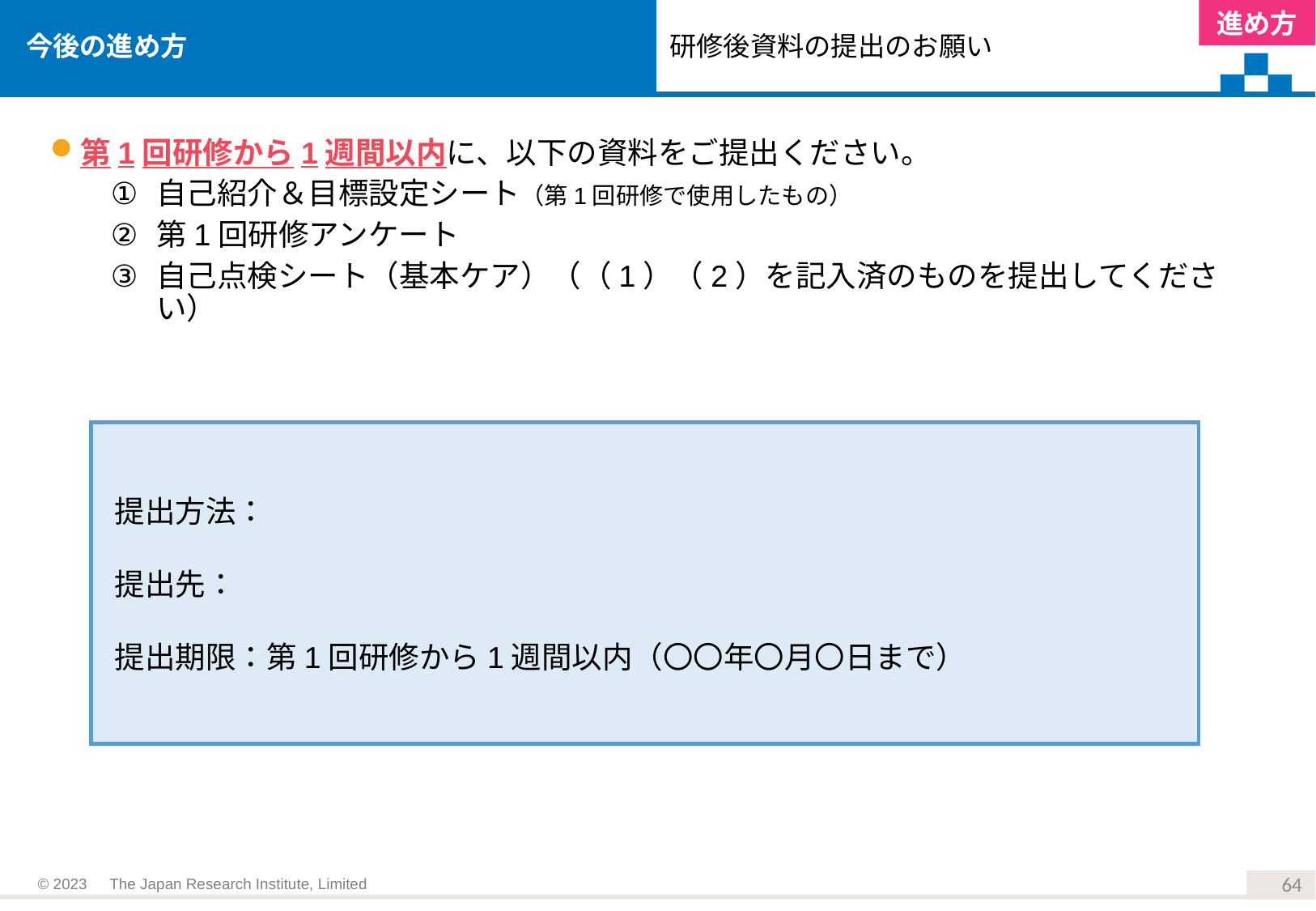

# 今後の進め方
進め方
研修後資料の提出のお願い
第1回研修から1週間以内に、以下の資料をご提出ください。
自己紹介＆目標設定シート（第1回研修で使用したもの）
第1回研修アンケート
自己点検シート（基本ケア）（（1）（2）を記入済のものを提出してください）

提出方法：

提出先：

提出期限：第1回研修から1週間以内（〇〇年〇月〇日まで）
64